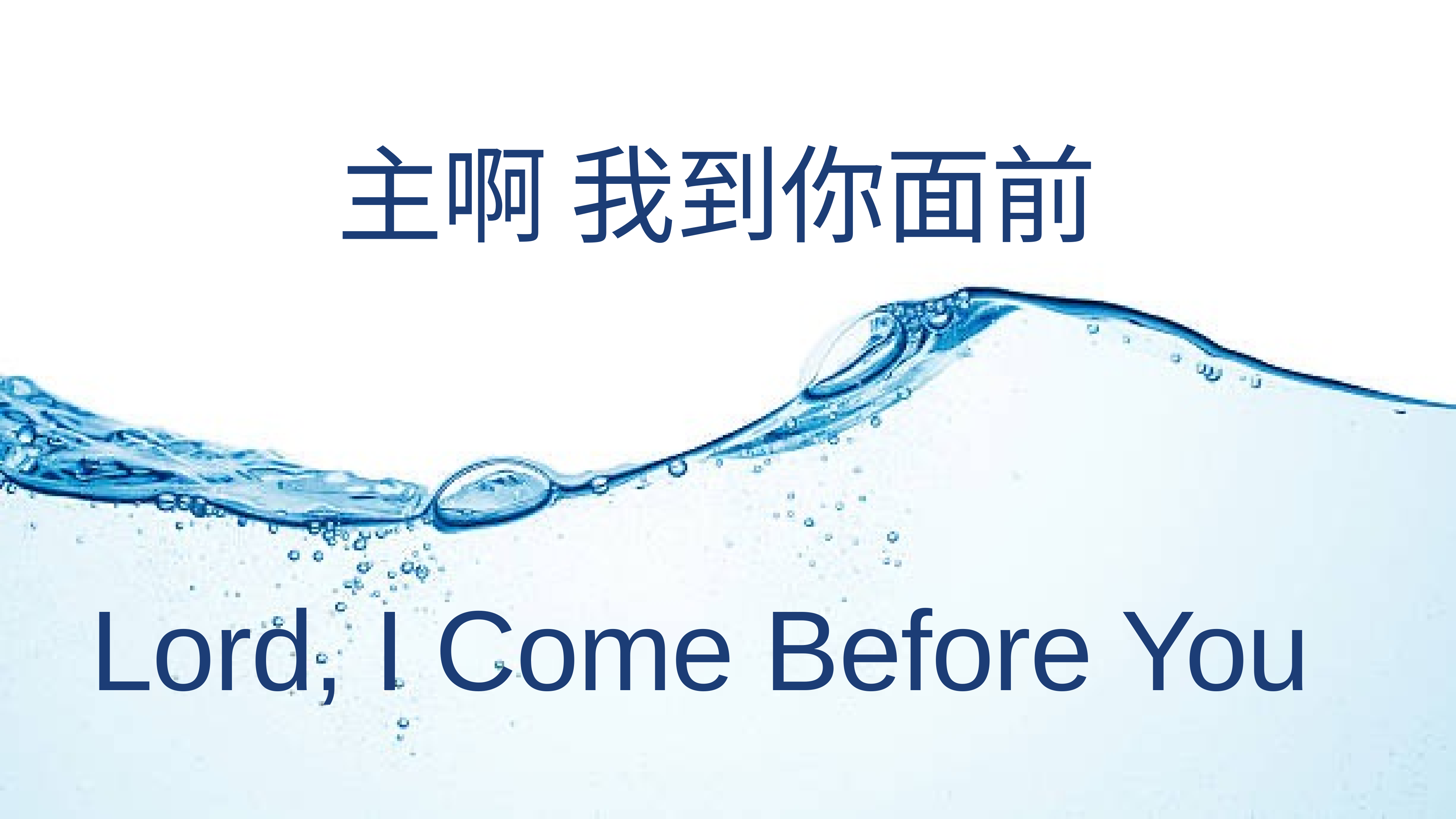

# 主啊 我到你面前
Lord, I Come Before You